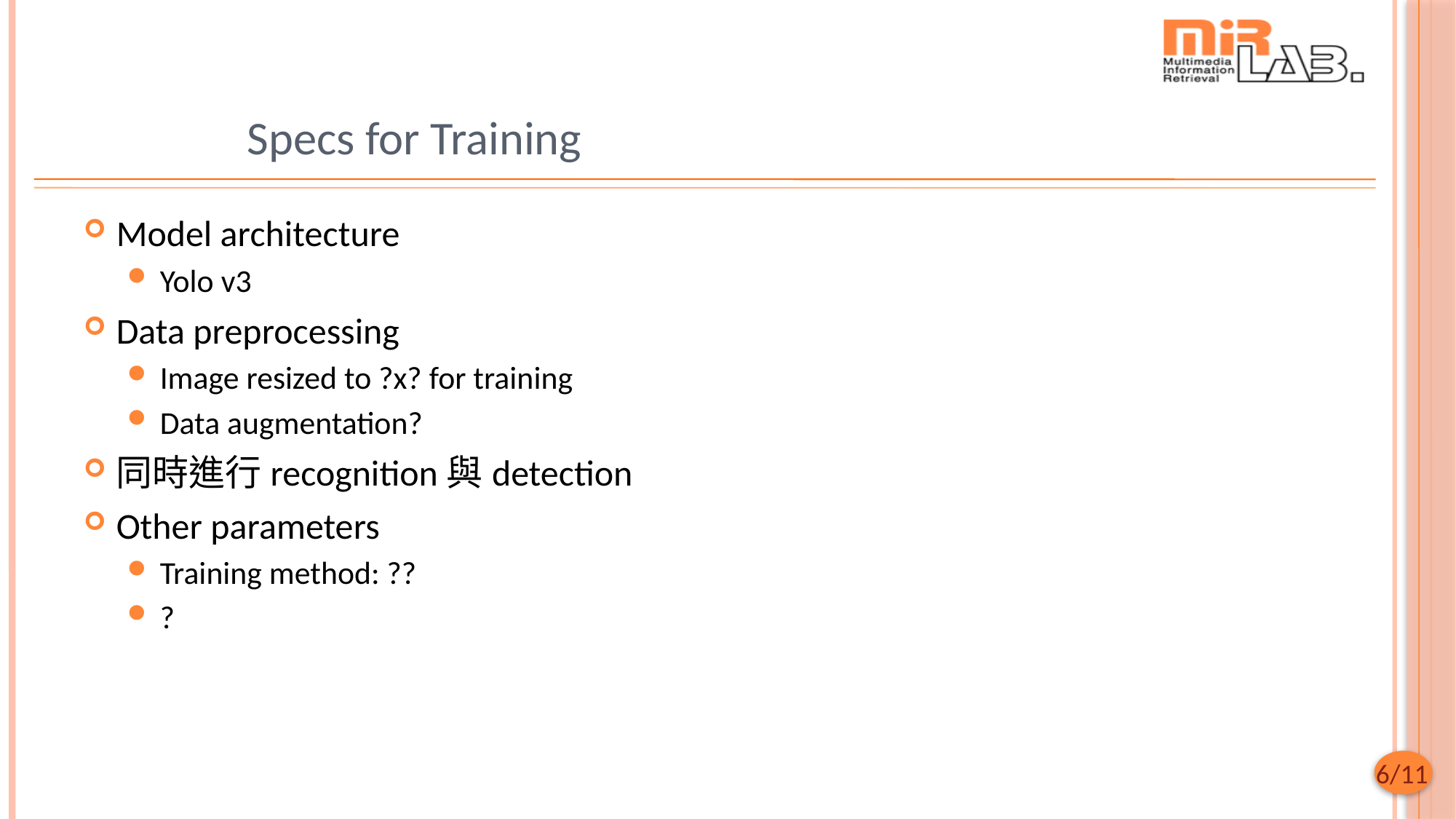

# Specs for Training
Model architecture
Yolo v3
Data preprocessing
Image resized to ?x? for training
Data augmentation?
同時進行recognition與detection
Other parameters
Training method: ??
?